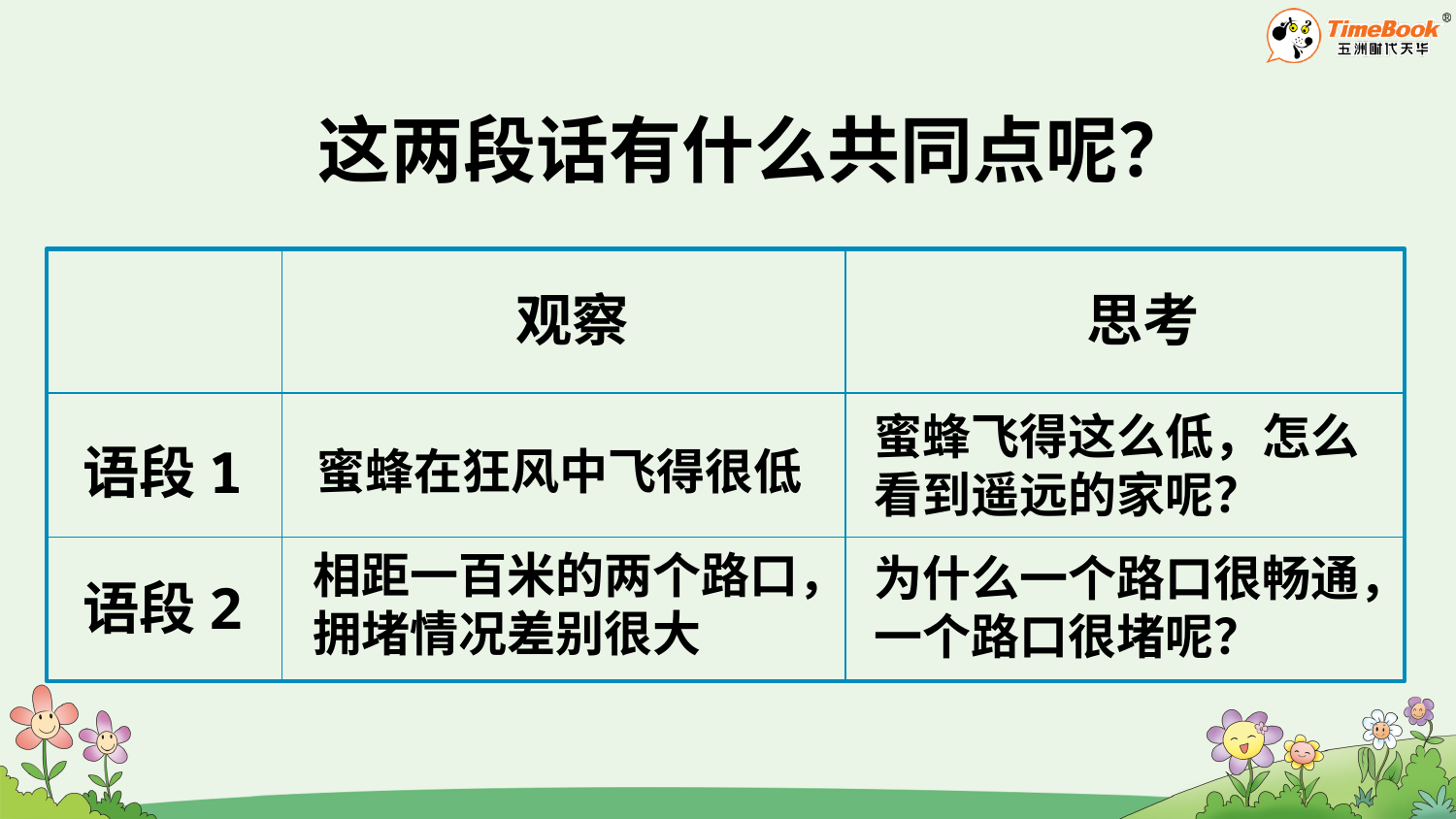

这两段话有什么共同点呢？

观察
思考
语段1

语段2

蜜蜂飞得这么低，怎么看到遥远的家呢？
蜜蜂在狂风中飞得很低
相距一百米的两个路口，
拥堵情况差别很大
为什么一个路口很畅通，一个路口很堵呢？